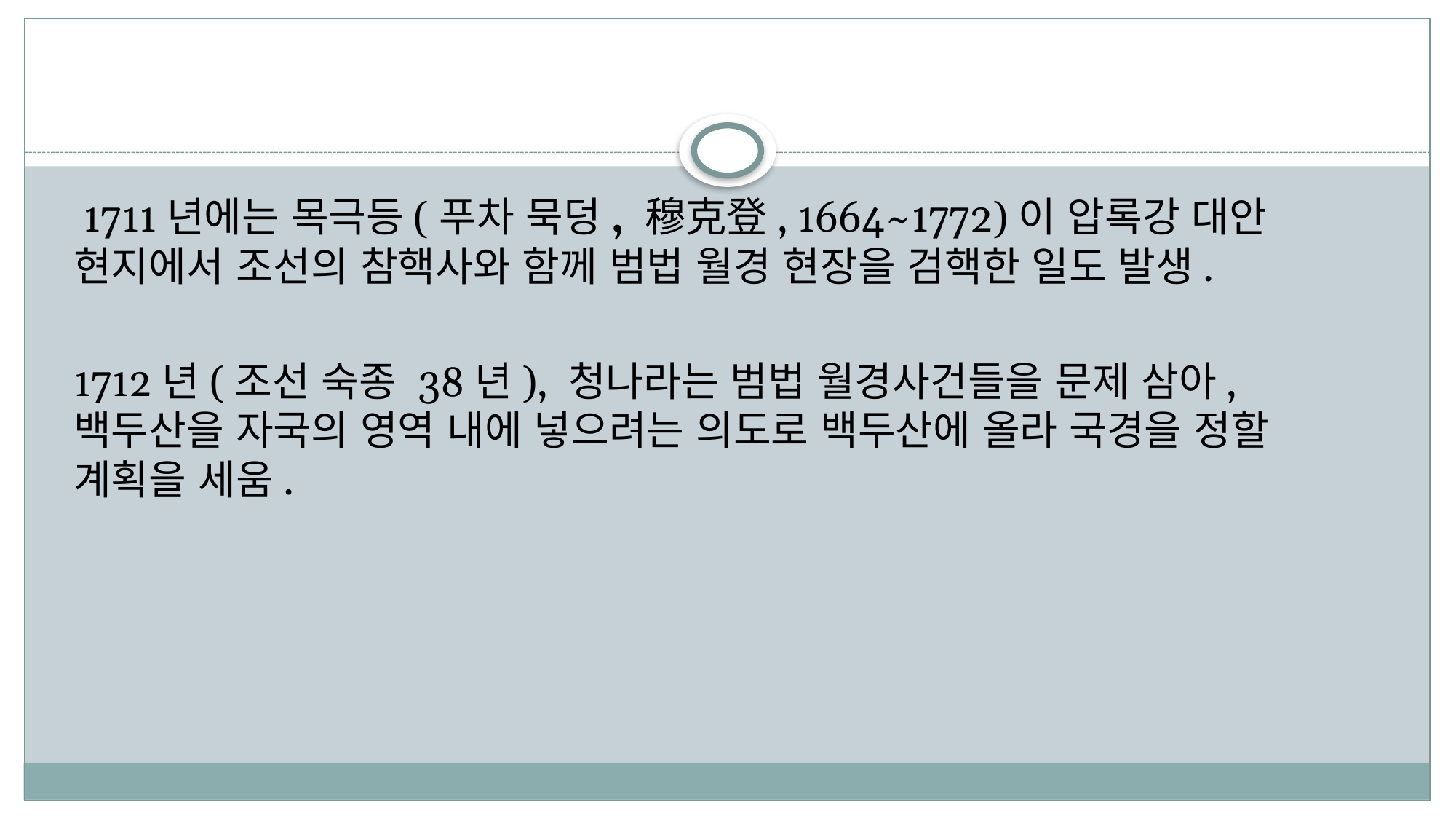

#
 1711년에는 목극등(푸차 묵덩, 穆克登, 1664~1772)이 압록강 대안 현지에서 조선의 참핵사와 함께 범법 월경 현장을 검핵한 일도 발생.

1712년(조선 숙종 38년), 청나라는 범법 월경사건들을 문제 삼아, 백두산을 자국의 영역 내에 넣으려는 의도로 백두산에 올라 국경을 정할 계획을 세움.